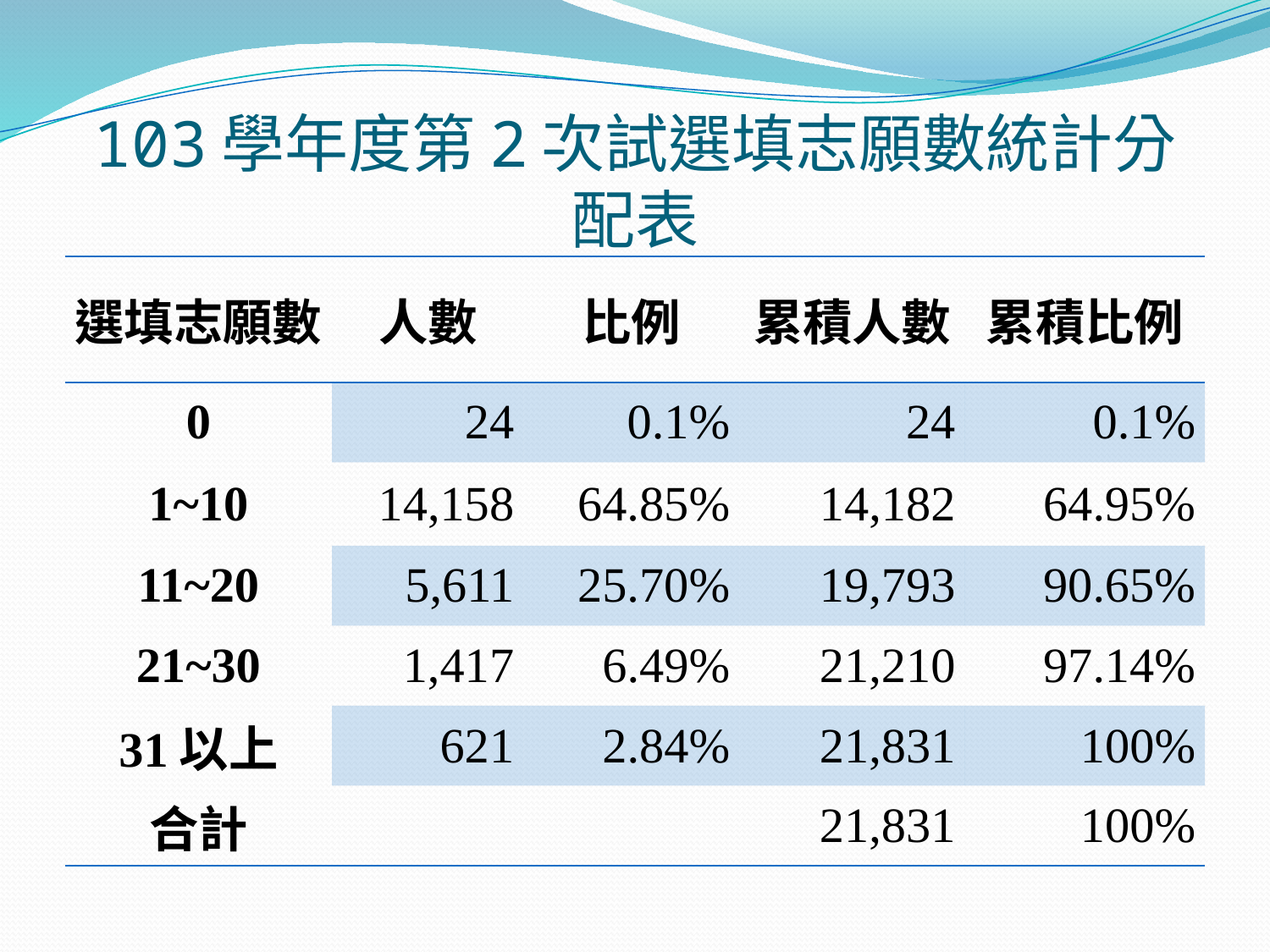

# 103學年度第2次試選填志願數統計分配表
| 選填志願數 | 人數 | 比例 | 累積人數 | 累積比例 |
| --- | --- | --- | --- | --- |
| 0 | 24 | 0.1% | 24 | 0.1% |
| 1~10 | 14,158 | 64.85% | 14,182 | 64.95% |
| 11~20 | 5,611 | 25.70% | 19,793 | 90.65% |
| 21~30 | 1,417 | 6.49% | 21,210 | 97.14% |
| 31以上 | 621 | 2.84% | 21,831 | 100% |
| 合計 |  |  | 21,831 | 100% |